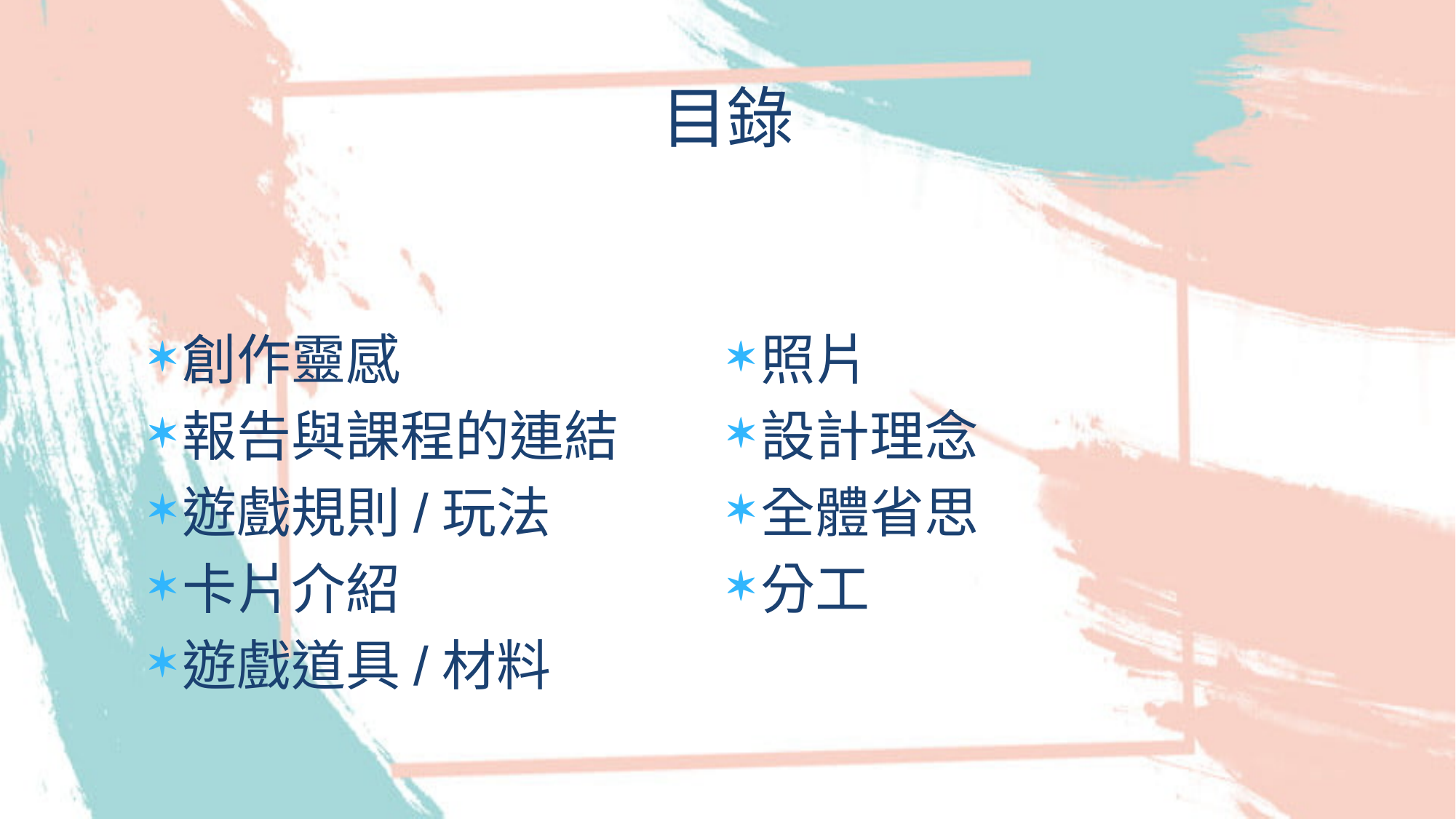

# 目錄
創作靈感
報告與課程的連結
遊戲規則/玩法
卡片介紹
遊戲道具/材料
照片
設計理念
全體省思
分工